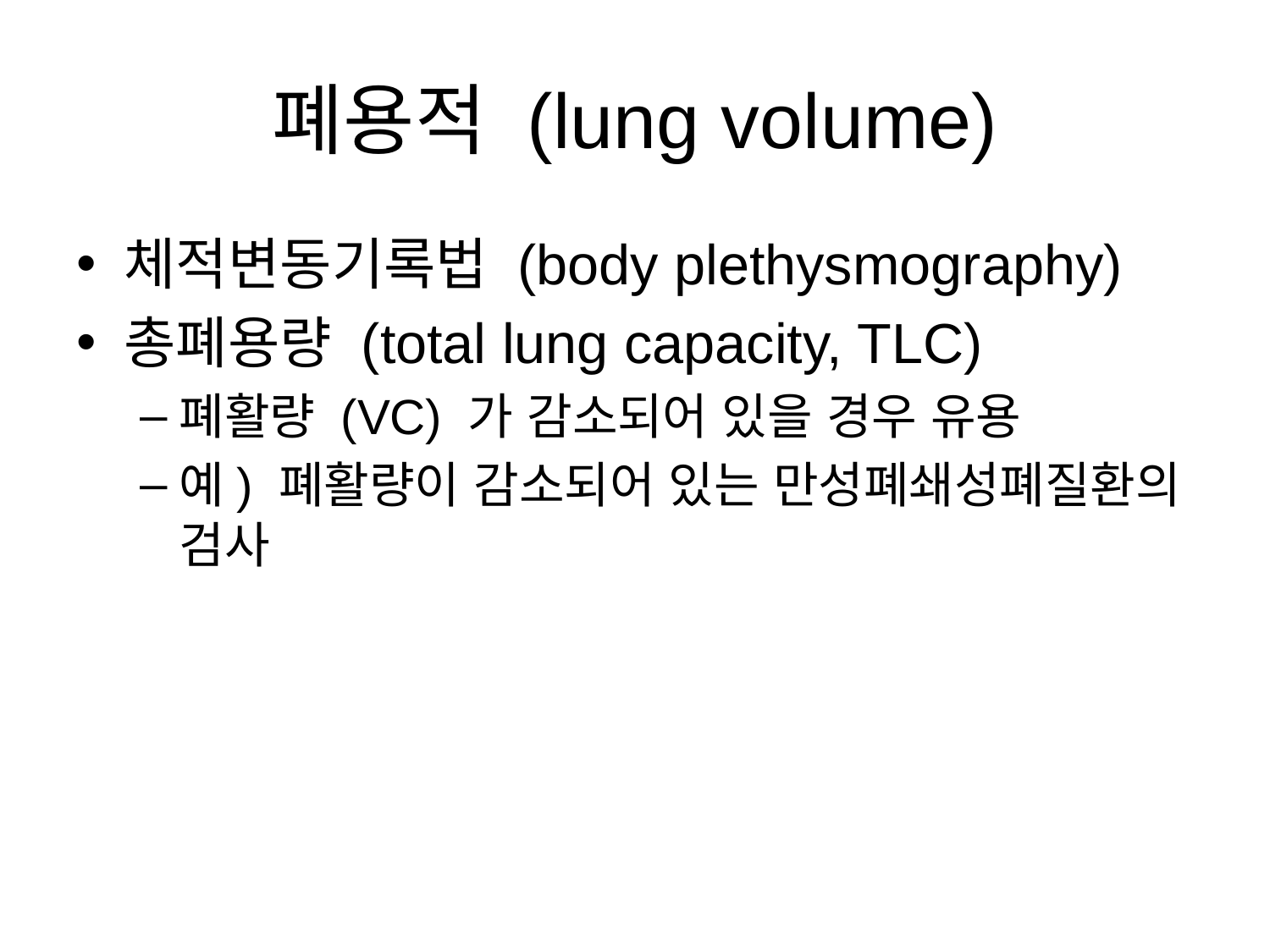

# 폐용적 (lung volume)
체적변동기록법 (body plethysmography)
총폐용량 (total lung capacity, TLC)
폐활량 (VC) 가 감소되어 있을 경우 유용
예) 폐활량이 감소되어 있는 만성폐쇄성폐질환의 검사